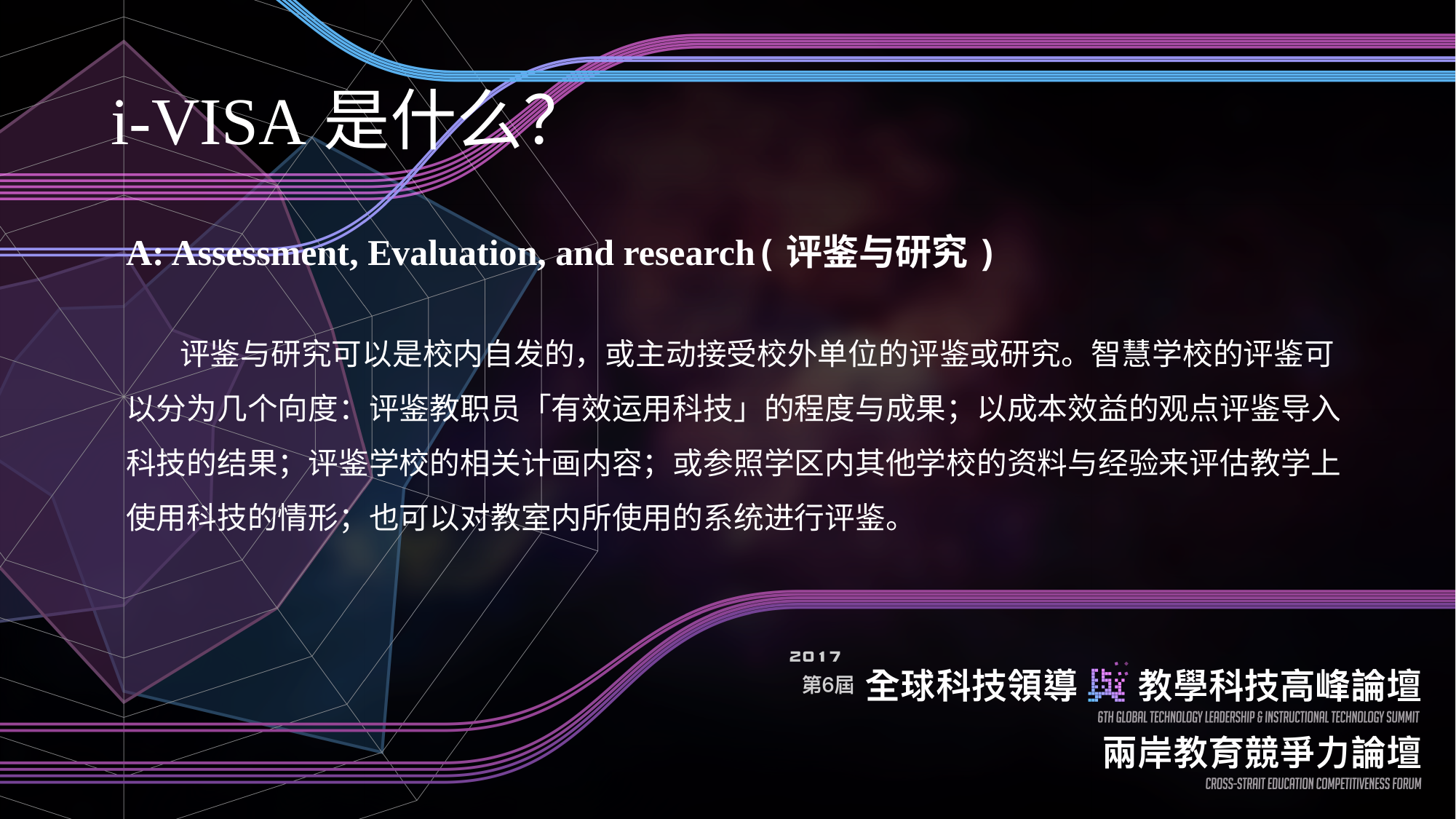

# i-VISA是什么？
A: Assessment, Evaluation, and research(评鉴与研究)
　　 评鉴与研究可以是校内自发的，或主动接受校外单位的评鉴或研究。智慧学校的评鉴可以分为几个向度：评鉴教职员「有效运用科技」的程度与成果；以成本效益的观点评鉴导入科技的结果；评鉴学校的相关计画内容；或参照学区内其他学校的资料与经验来评估教学上使用科技的情形；也可以对教室内所使用的系统进行评鉴。